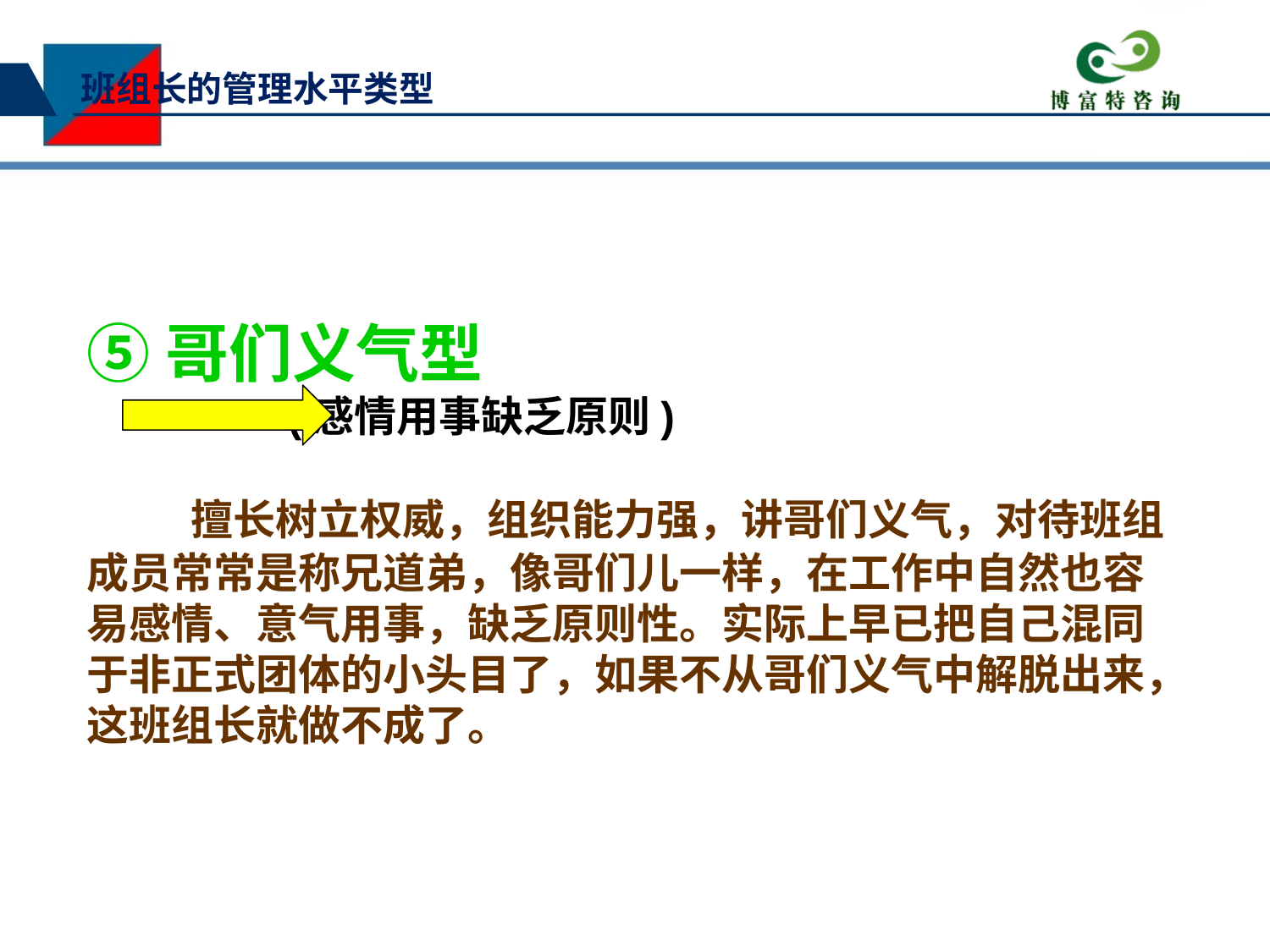

班组长的管理水平类型
⑤哥们义气型
                    (感情用事缺乏原则)

       擅长树立权威，组织能力强，讲哥们义气，对待班组成员常常是称兄道弟，像哥们儿一样，在工作中自然也容易感情、意气用事，缺乏原则性。实际上早已把自己混同于非正式团体的小头目了，如果不从哥们义气中解脱出来，这班组长就做不成了。